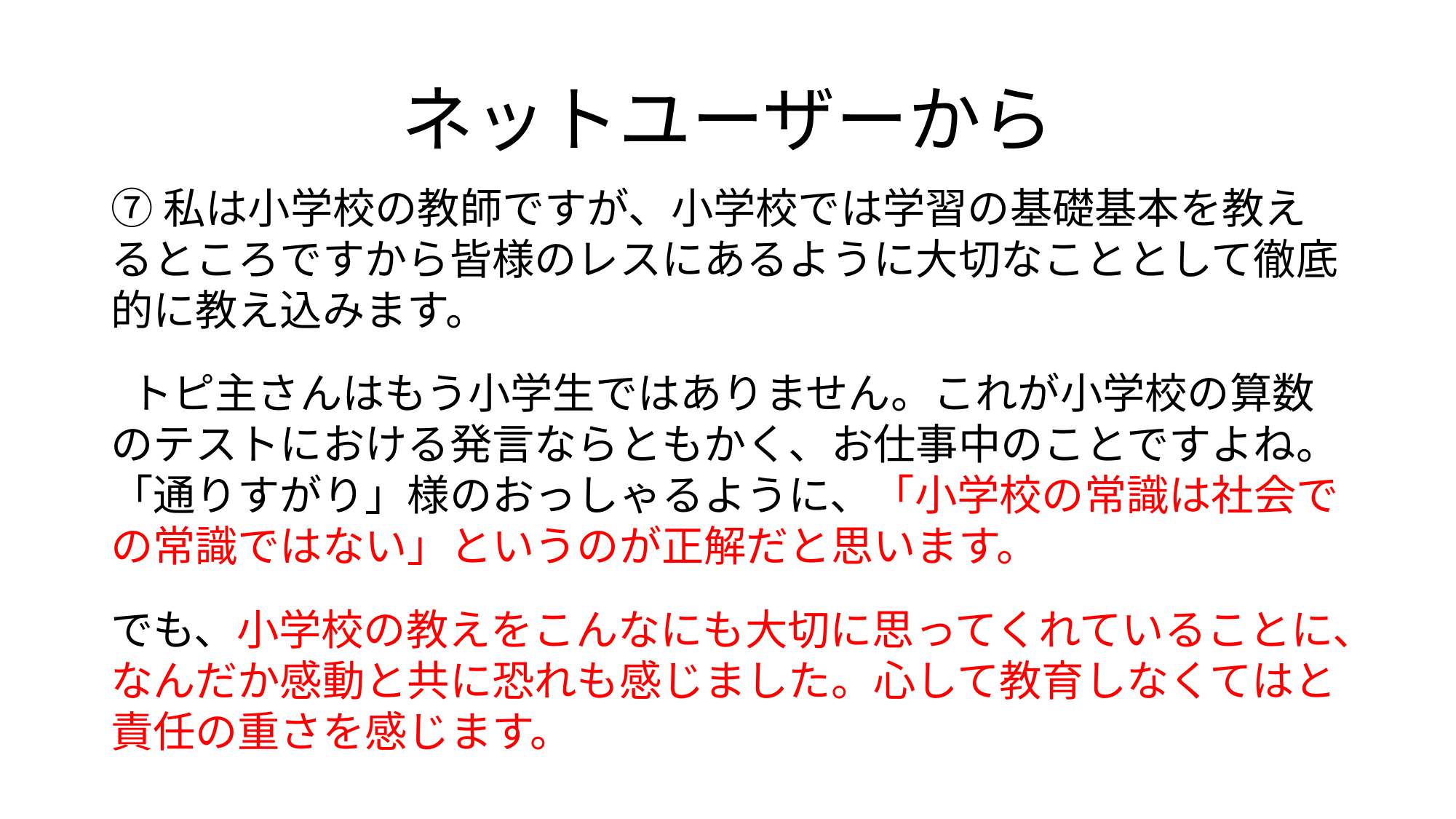

# ネットユーザーから
⑦私は小学校の教師ですが、小学校では学習の基礎基本を教えるところですから皆様のレスにあるように大切なこととして徹底的に教え込みます。
 トピ主さんはもう小学生ではありません。これが小学校の算数のテストにおける発言ならともかく、お仕事中のことですよね。「通りすがり」様のおっしゃるように、「小学校の常識は社会での常識ではない」というのが正解だと思います。
でも、小学校の教えをこんなにも大切に思ってくれていることに、なんだか感動と共に恐れも感じました。心して教育しなくてはと責任の重さを感じます。